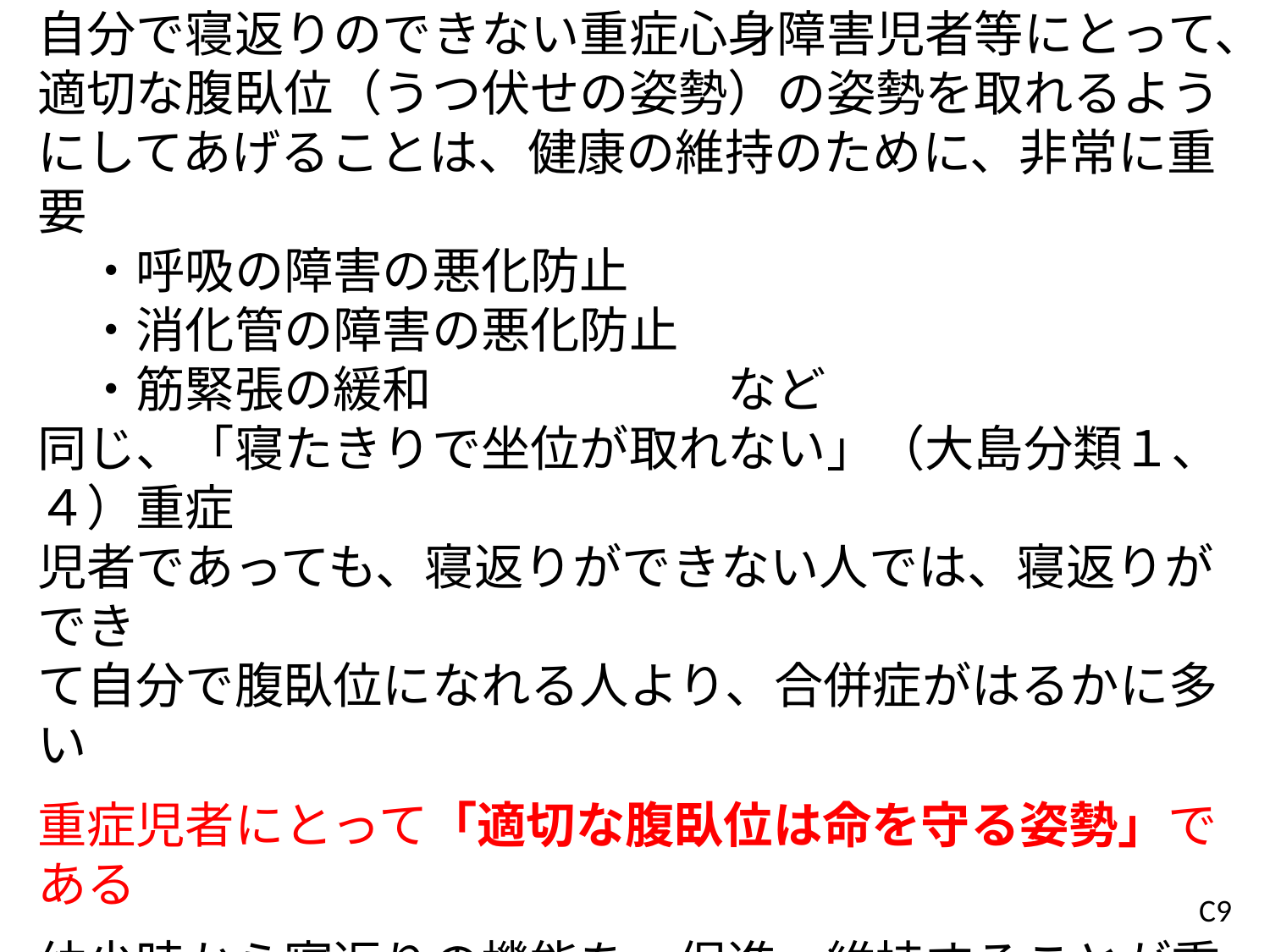

自分で寝返りのできない重症心身障害児者等にとって、適切な腹臥位（うつ伏せの姿勢）の姿勢を取れるようにしてあげることは、健康の維持のために、非常に重要
　・呼吸の障害の悪化防止
　・消化管の障害の悪化防止
　・筋緊張の緩和　　　　　　など
同じ、「寝たきりで坐位が取れない」（大島分類１、４）重症
児者であっても、寝返りができない人では、寝返りができ
て自分で腹臥位になれる人より、合併症がはるかに多い
重症児者にとって「適切な腹臥位は命を守る姿勢」である
幼少時から寝返りの機能を、促進、維持することが重要
適切な腹臥位を可能にするための腹臥位保持装置（腹臥位マット、プローンキーパー）は、座位保持装置と同等の重要な意味がある。個別のオーダーメイドでの作成が必要。
C9